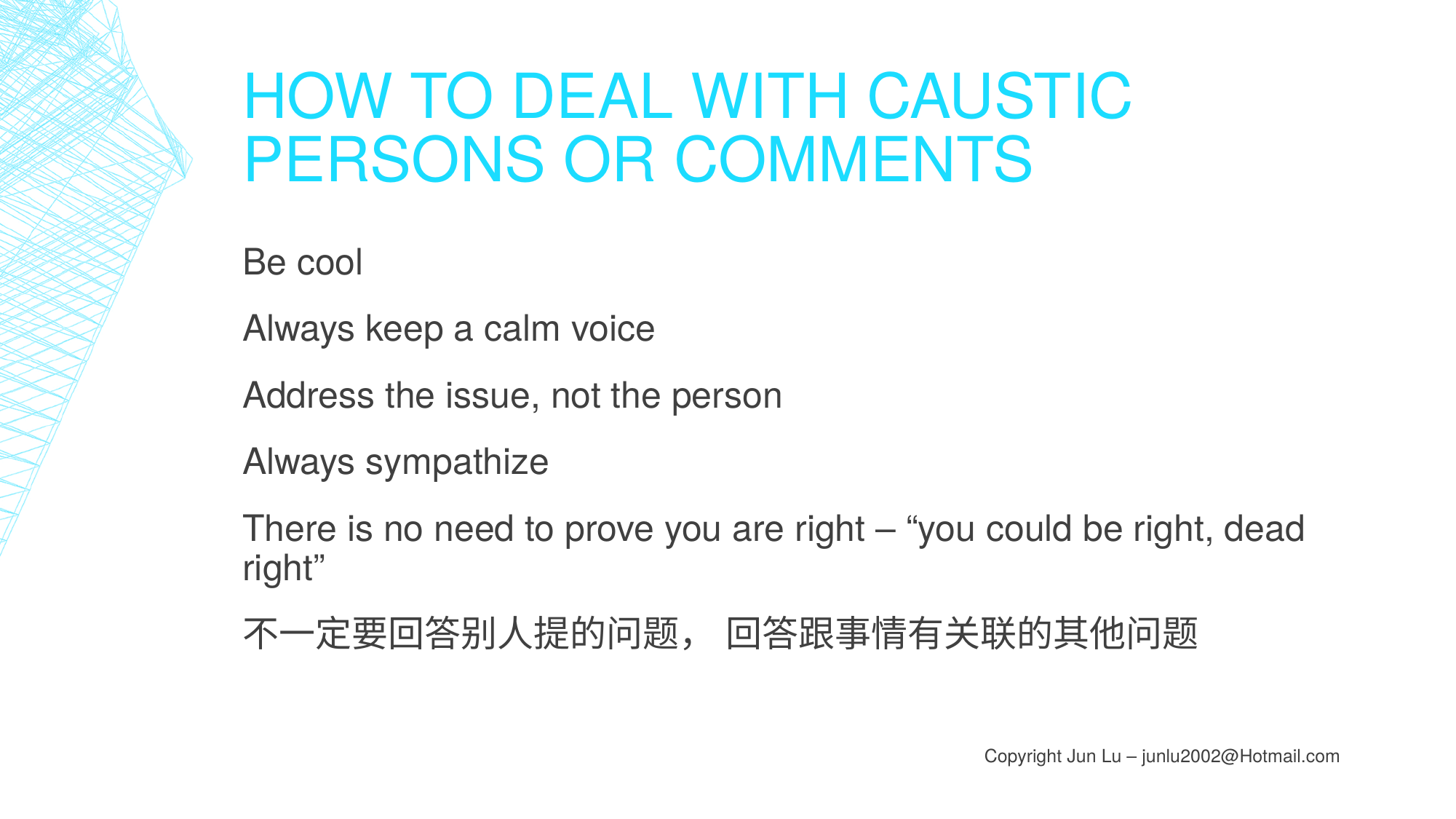

# HOW TO DEAL WITH CAUSTIC PERSONS OR COMMENTS
Be cool
Always keep a calm voice
Address the issue, not the person
Always sympathize
There is no need to prove you are right – “you could be right, dead right”
不一定要回答别人提的问题， 回答跟事情有关联的其他问题

Copyright Jun Lu – junlu2002@Hotmail.com